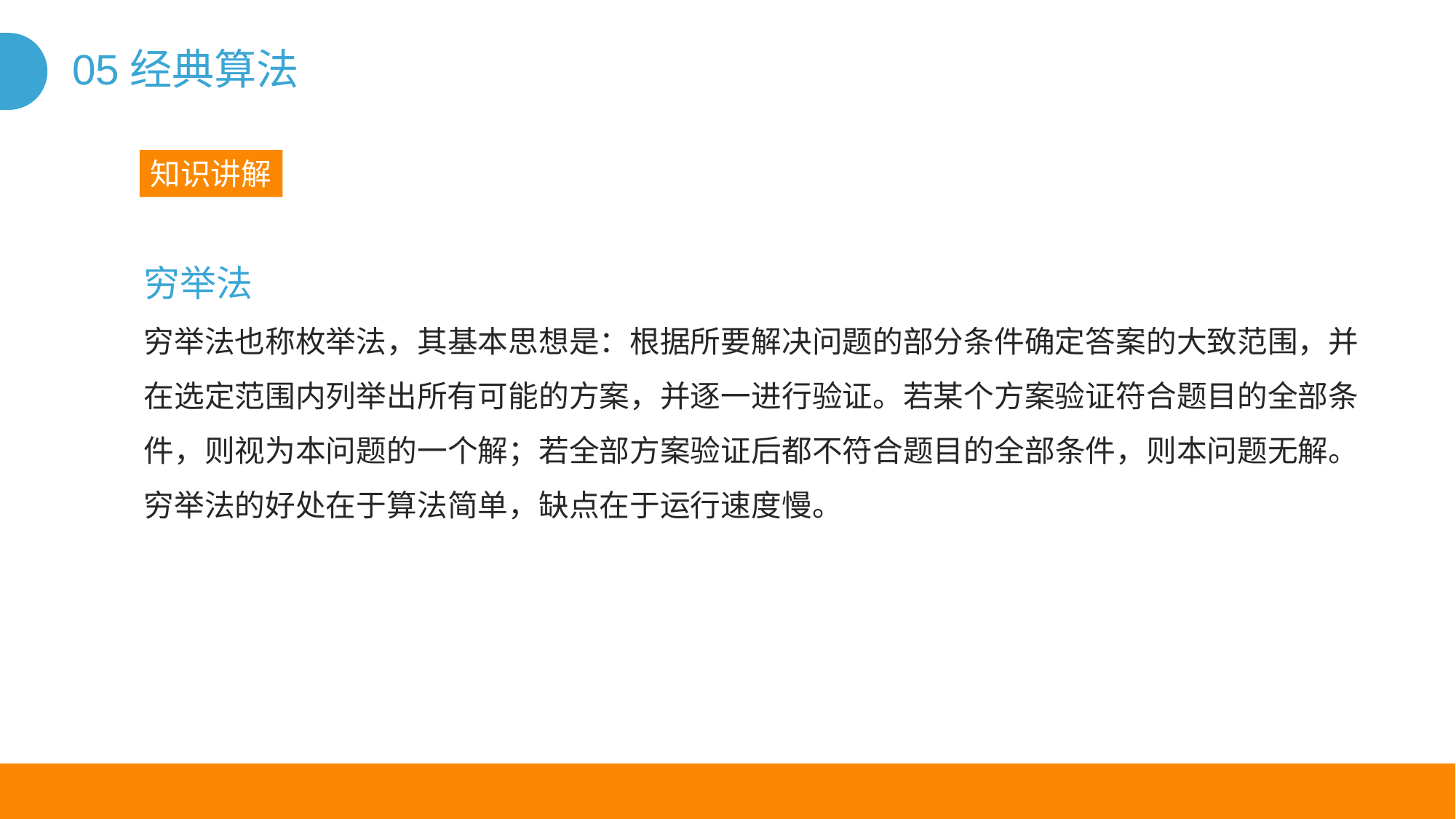

# 05经典算法
知识讲解
穷举法
穷举法也称枚举法，其基本思想是：根据所要解决问题的部分条件确定答案的大致范围，并在选定范围内列举出所有可能的方案，并逐一进行验证。若某个方案验证符合题目的全部条件，则视为本问题的一个解；若全部方案验证后都不符合题目的全部条件，则本问题无解。
穷举法的好处在于算法简单，缺点在于运行速度慢。